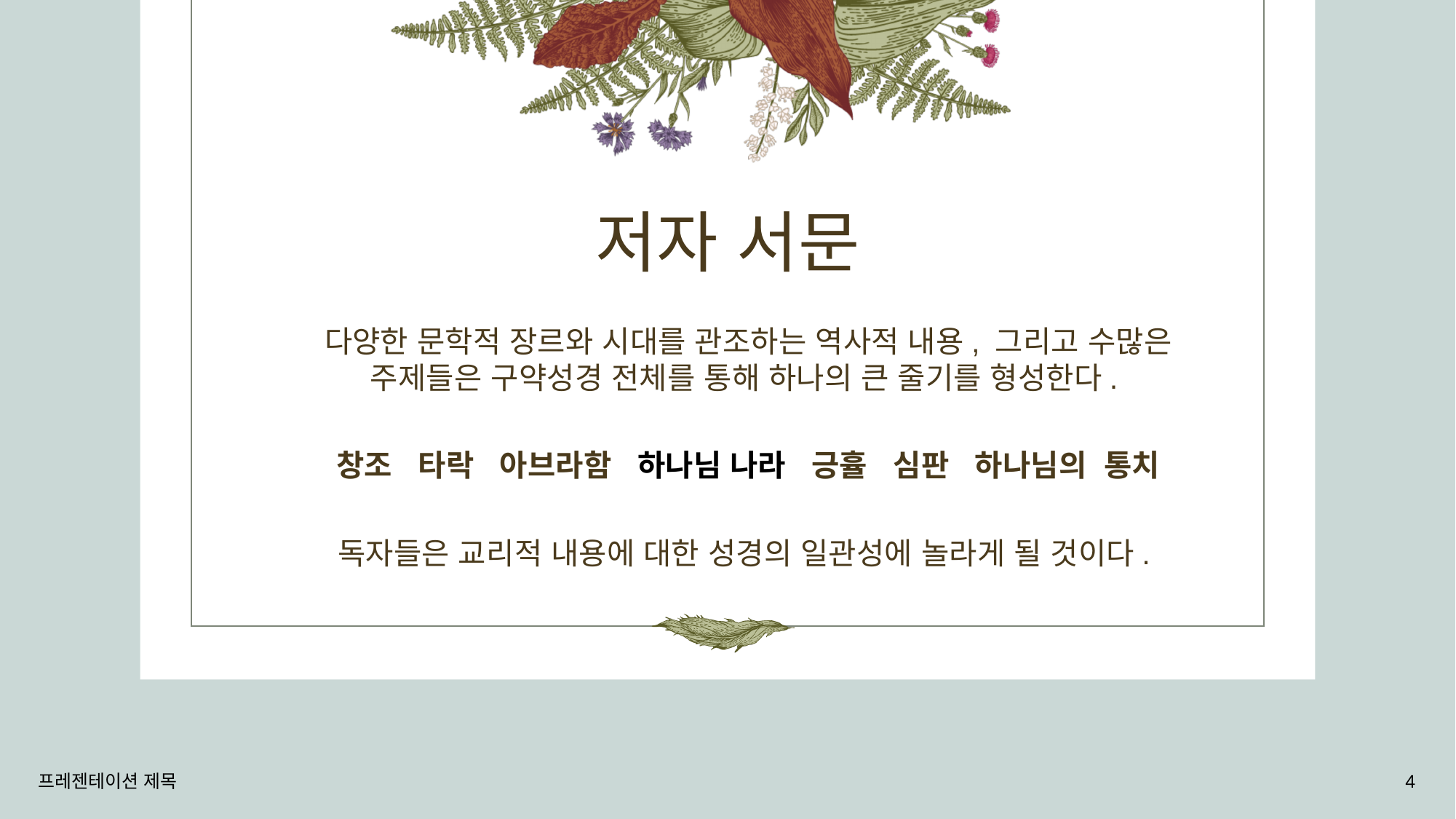

# 저자 서문
다양한 문학적 장르와 시대를 관조하는 역사적 내용, 그리고 수많은 주제들은 구약성경 전체를 통해 하나의 큰 줄기를 형성한다.

창조   타락   아브라함   하나님 나라   긍휼   심판   하나님의  통치

독자들은 교리적 내용에 대한 성경의 일관성에 놀라게 될 것이다.
프레젠테이션 제목
4